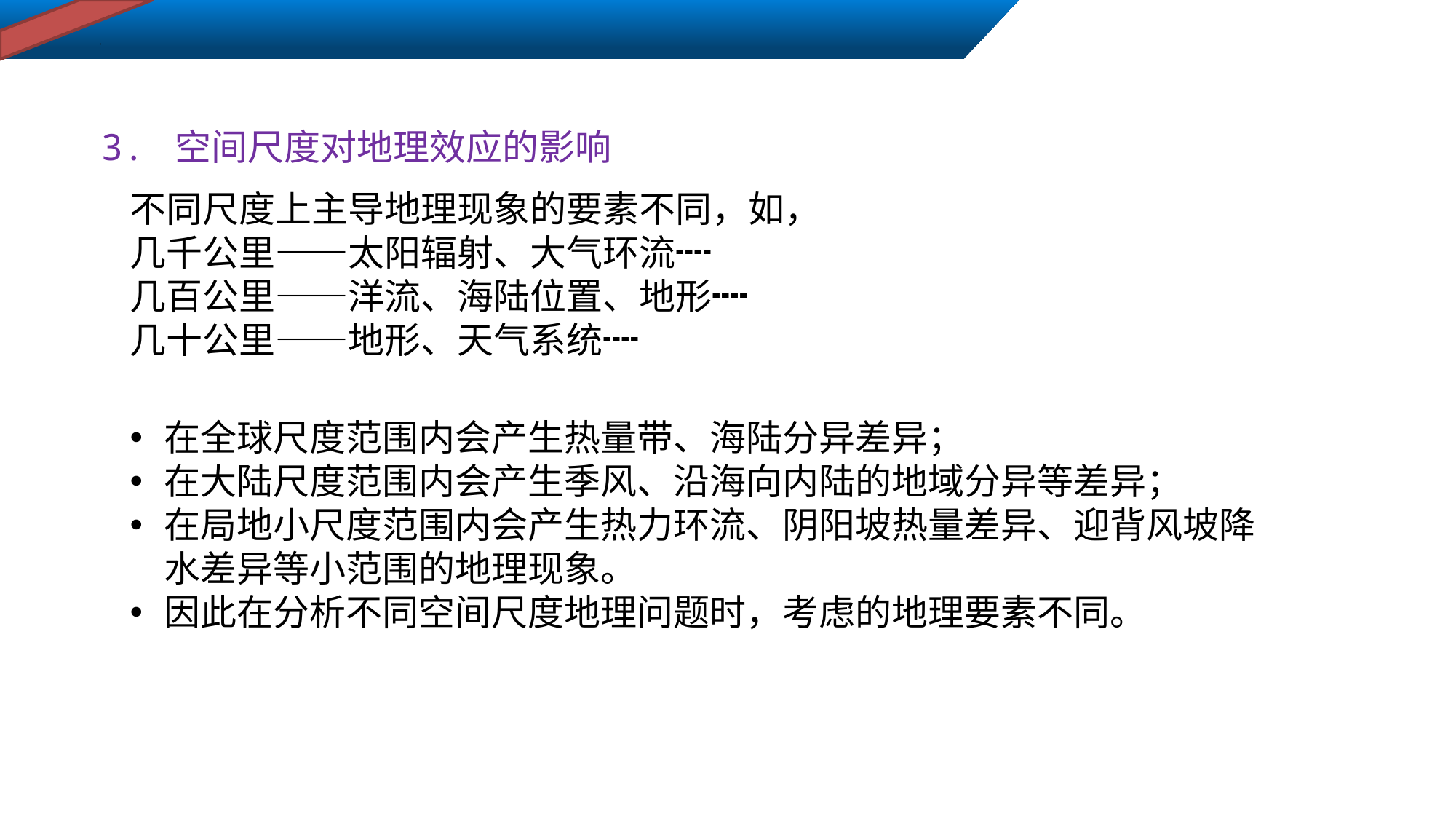

3. 空间尺度对地理效应的影响
不同尺度上主导地理现象的要素不同，如，
几千公里——太阳辐射、大气环流┉
几百公里——洋流、海陆位置、地形┉
几十公里——地形、天气系统┉
在全球尺度范围内会产生热量带、海陆分异差异；
在大陆尺度范围内会产生季风、沿海向内陆的地域分异等差异；
在局地小尺度范围内会产生热力环流、阴阳坡热量差异、迎背风坡降水差异等小范围的地理现象。
因此在分析不同空间尺度地理问题时，考虑的地理要素不同。